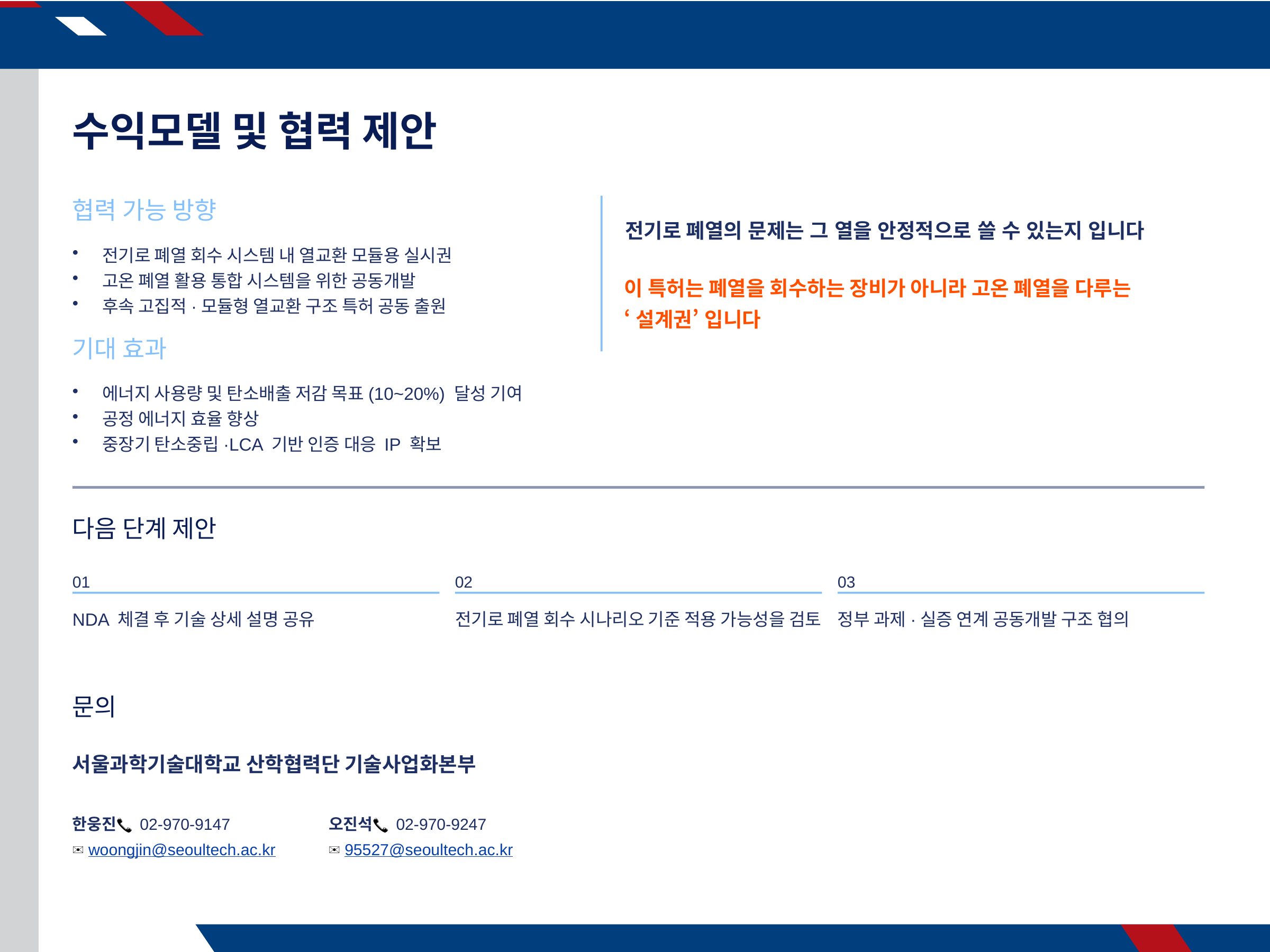

수익모델 및 협력 제안
협력 가능 방향

전기로 폐열의 문제는 그 열을 안정적으로 쓸 수 있는지 입니다
전기로 폐열 회수 시스템 내 열교환 모듈용 실시권
고온 폐열 활용 통합 시스템을 위한 공동개발
후속 고집적·모듈형 열교환 구조 특허 공동 출원
이 특허는 폐열을 회수하는 장비가 아니라 고온 폐열을 다루는
‘설계권’ 입니다
기대 효과
에너지 사용량 및 탄소배출 저감 목표(10~20%) 달성 기여
공정 에너지 효율 향상
중장기 탄소중립·LCA 기반 인증 대응 IP 확보

다음 단계 제안
01
02
03

NDA 체결 후 기술 상세 설명 공유
전기로 폐열 회수 시나리오 기준 적용 가능성을 검토
정부 과제·실증 연계 공동개발 구조 협의
문의
서울과학기술대학교 산학협력단 기술사업화본부
한웅진📞 02-970-9147
✉ woongjin@seoultech.ac.kr
오진석📞 02-970-9247
✉ 95527@seoultech.ac.kr